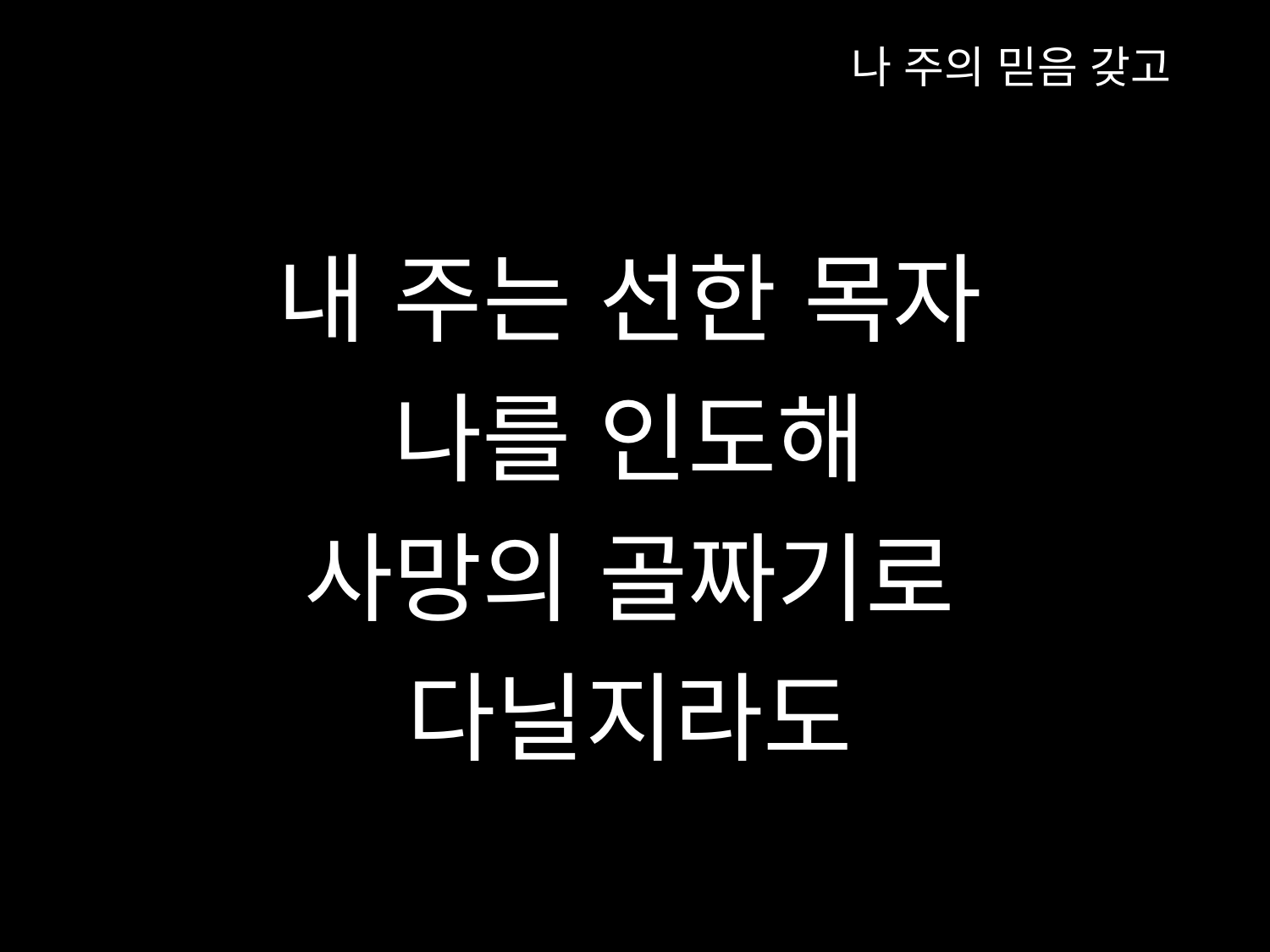

나 주의 믿음 갖고
내 주는 선한 목자
나를 인도해
사망의 골짜기로
다닐지라도